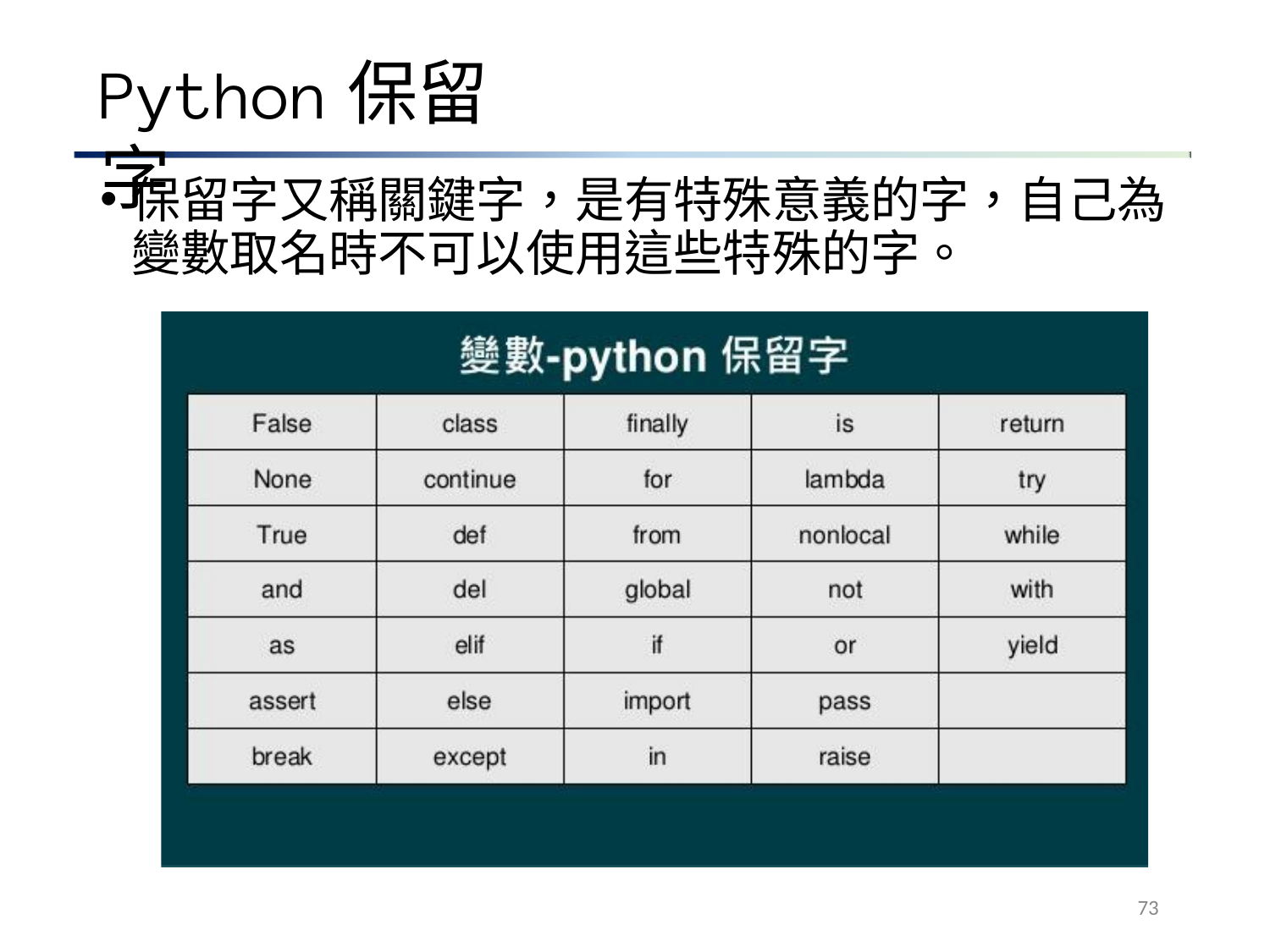

# Python保留字
保留字又稱關鍵字，是有特殊意義的字，自己為 變數取名時不可以使用這些特殊的字。

73